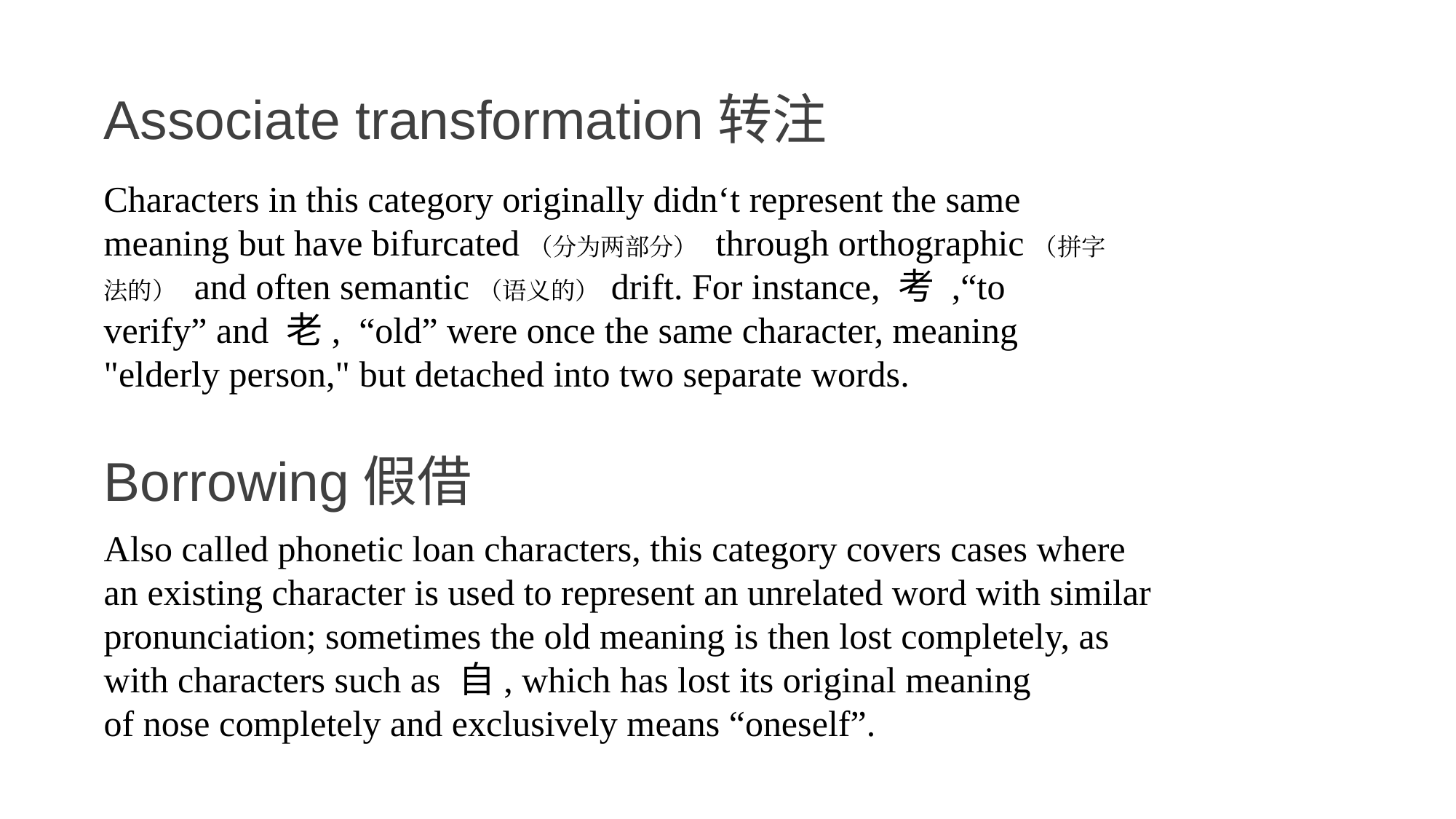

Associate transformation转注
Characters in this category originally didn‘t represent the same meaning but have bifurcated（分为两部分） through orthographic（拼字法的） and often semantic（语义的） drift. For instance, 考 ,“to verify” and 老,  “old” were once the same character, meaning "elderly person," but detached into two separate words.
Borrowing假借
Also called phonetic loan characters, this category covers cases where an existing character is used to represent an unrelated word with similar pronunciation; sometimes the old meaning is then lost completely, as with characters such as 自, which has lost its original meaning of nose completely and exclusively means “oneself”.